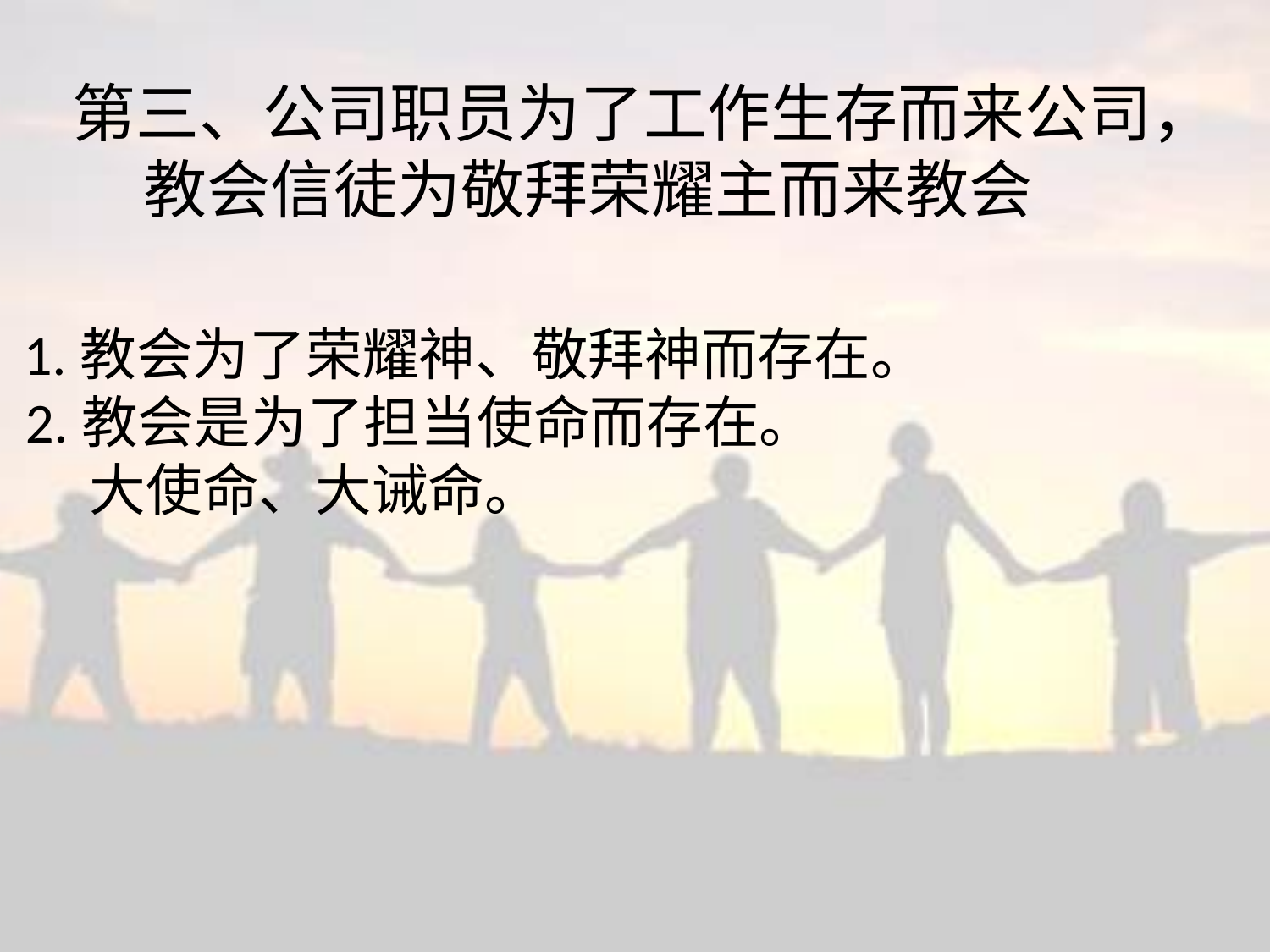

# 第三、公司职员为了工作生存而来公司， 教会信徒为敬拜荣耀主而来教会

 1.教会为了荣耀神、敬拜神而存在。
 2.教会是为了担当使命而存在。
     大使命、大诫命。